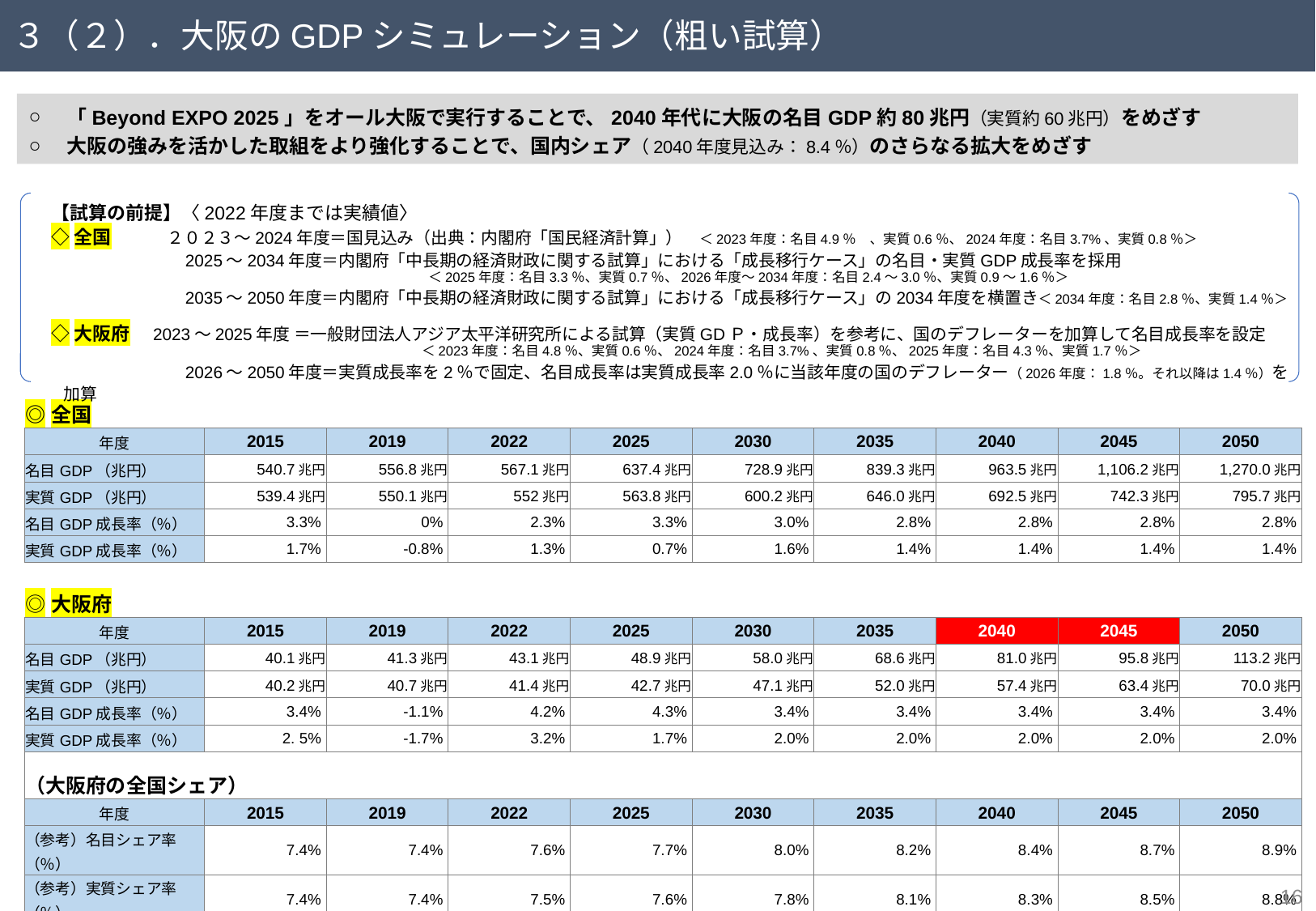

３（２）．大阪のGDPシミュレーション（粗い試算）
「Beyond EXPO 2025」をオール大阪で実行することで、2040年代に大阪の名目GDP約80兆円（実質約60兆円）をめざす
大阪の強みを活かした取組をより強化することで、国内シェア（2040年度見込み：8.4％）のさらなる拡大をめざす

【試算の前提】〈2022年度までは実績値〉
◇全国　　　２０２３～2024年度＝国見込み（出典：内閣府「国民経済計算」）　＜2023年度：名目4.9％　、実質0.6％、2024年度：名目3.7%、実質0.8％＞
　　　　　　　2025～2034年度＝内閣府「中長期の経済財政に関する試算」における「成長移行ケース」の名目・実質GDP成長率を採用
　　　　　　　　　　　　                     　    　　　＜2025年度：名目3.3％、実質0.7％、2026年度～2034年度：名目2.4～3.0％、実質0.9～1.6％＞
　　　　　　　2035～2050年度＝内閣府「中長期の経済財政に関する試算」における「成長移行ケース」の2034年度を横置き＜2034年度：名目2.8％、実質1.4％＞

◇大阪府　2023～2025年度	＝一般財団法人アジア太平洋研究所による試算（実質GDＰ・成長率）を参考に、国のデフレーターを加算して名目成長率を設定
 　　　　　                 　　　　　　　　　　　　　　              ＜2023年度：名目4.8％、実質0.6％、2024年度：名目3.7%、実質0.8％、2025年度：名目4.3％、実質1.7％＞
　　　　　　　2026～2050年度＝実質成長率を2％で固定、名目成長率は実質成長率2.0％に当該年度の国のデフレーター（2026年度：1.8％。それ以降は1.4％）を加算

| ◎全国 |  |  |  |  |  |  |  |  |  |
| --- | --- | --- | --- | --- | --- | --- | --- | --- | --- |
| 年度 | 2015 | 2019 | 2022 | 2025 | 2030 | 2035 | 2040 | 2045 | 2050 |
| 名目GDP（兆円） | 540.7兆円 | 556.8兆円 | 567.1兆円 | 637.4兆円 | 728.9兆円 | 839.3兆円 | 963.5兆円 | 1,106.2兆円 | 1,270.0兆円 |
| 実質GDP（兆円） | 539.4兆円 | 550.1兆円 | 552兆円 | 563.8兆円 | 600.2兆円 | 646.0兆円 | 692.5兆円 | 742.3兆円 | 795.7兆円 |
| 名目GDP成長率（％） | 3.3% | 0% | 2.3% | 3.3% | 3.0% | 2.8% | 2.8% | 2.8% | 2.8% |
| 実質GDP成長率（％） | 1.7% | -0.8% | 1.3% | 0.7% | 1.6% | 1.4% | 1.4% | 1.4% | 1.4% |
|  |  |  |  |  |  |  |  |  |  |
| ◎大阪府 |  |  |  |  |  |  |  |  |  |
| 年度 | 2015 | 2019 | 2022 | 2025 | 2030 | 2035 | 2040 | 2045 | 2050 |
| 名目GDP（兆円） | 40.1兆円 | 41.3兆円 | 43.1兆円 | 48.9兆円 | 58.0兆円 | 68.6兆円 | 81.0兆円 | 95.8兆円 | 113.2兆円 |
| 実質GDP（兆円） | 40.2兆円 | 40.7兆円 | 41.4兆円 | 42.7兆円 | 47.1兆円 | 52.0兆円 | 57.4兆円 | 63.4兆円 | 70.0兆円 |
| 名目GDP成長率（％） | 3.4% | -1.1% | 4.2% | 4.3% | 3.4% | 3.4% | 3.4% | 3.4% | 3.4% |
| 実質GDP成長率（％） | 2. 5% | -1.7% | 3.2% | 1.7% | 2.0% | 2.0% | 2.0% | 2.0% | 2.0% |
| （大阪府の全国シェア） |  |  |  |  |  |  |  |  |  |
| 年度 | 2015 | 2019 | 2022 | 2025 | 2030 | 2035 | 2040 | 2045 | 2050 |
| （参考）名目シェア率（％） | 7.4% | 7.4% | 7.6% | 7.7% | 8.0% | 8.2% | 8.4% | 8.7% | 8.9% |
| （参考）実質シェア率（％） | 7.4% | 7.4% | 7.5% | 7.6% | 7.8% | 8.1% | 8.3% | 8.5% | 8.8% |
16